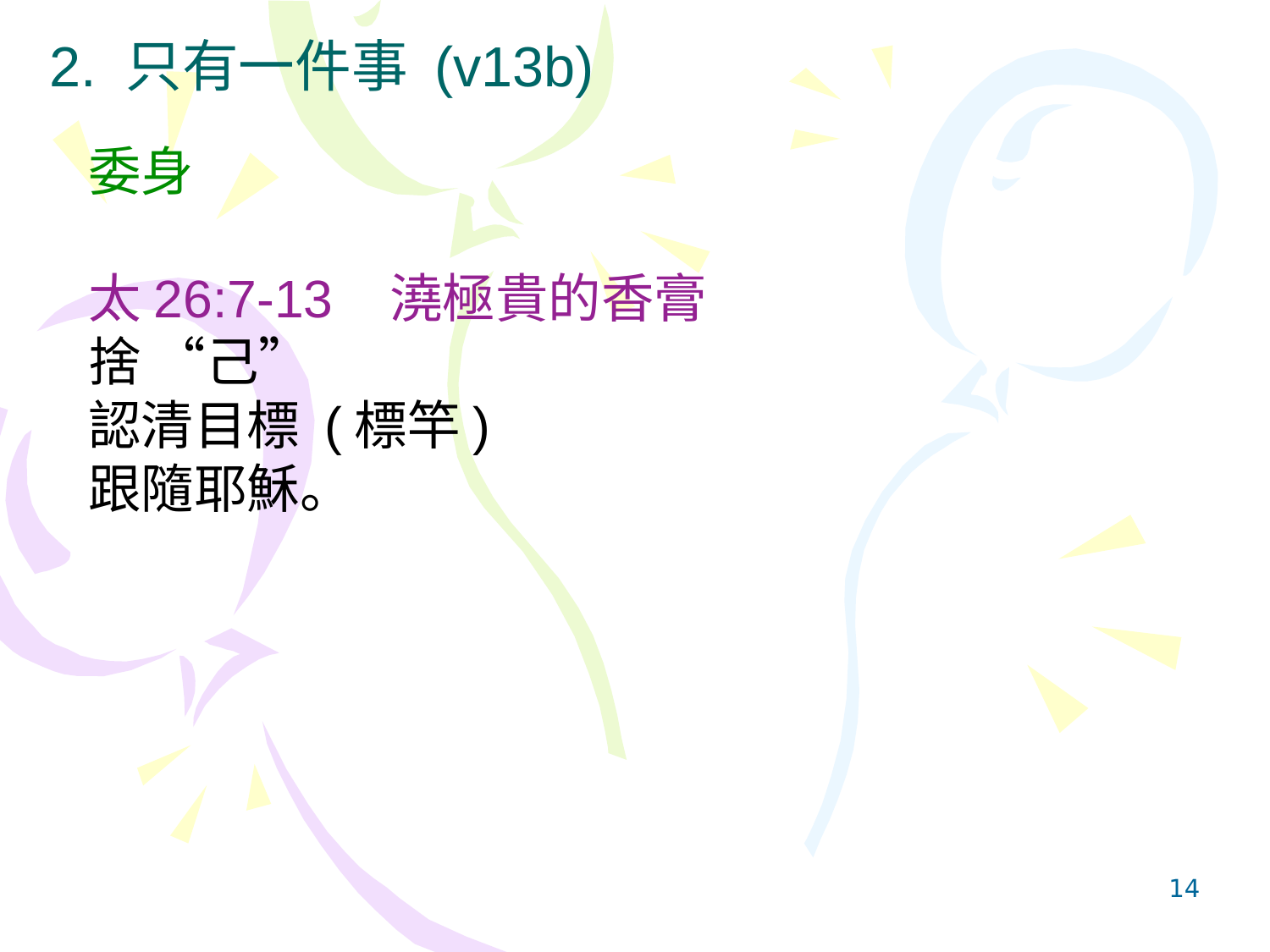

# 2. 只有一件事 (v13b)
   委身

   太26:7-13   澆極貴的香膏
   捨 “己”
   認清目標 (標竿)
   跟隨耶穌。
14